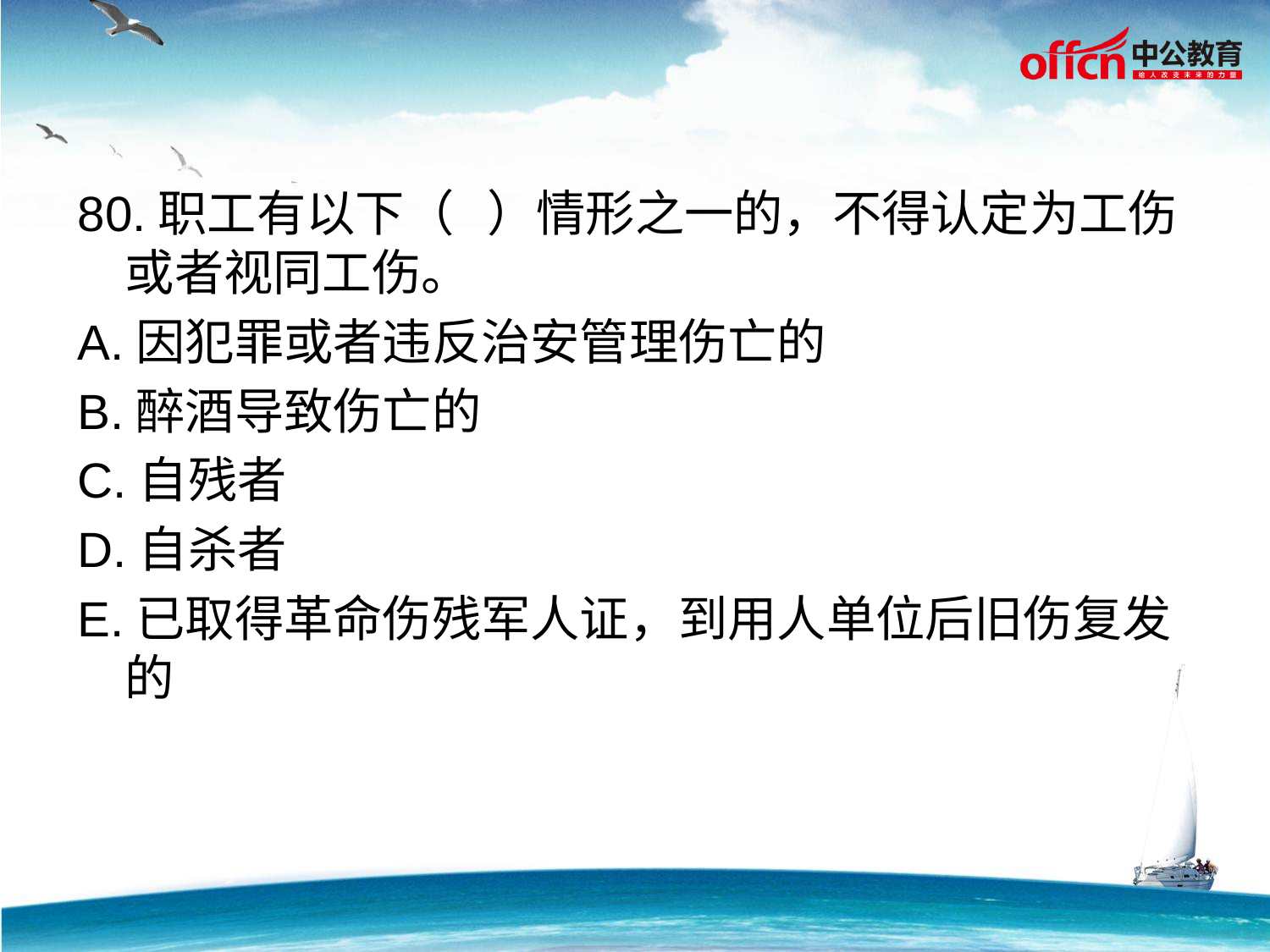

80.职工有以下（   ）情形之一的，不得认定为工伤或者视同工伤。
A.因犯罪或者违反治安管理伤亡的
B.醉酒导致伤亡的
C.自残者
D.自杀者
E.已取得革命伤残军人证，到用人单位后旧伤复发的